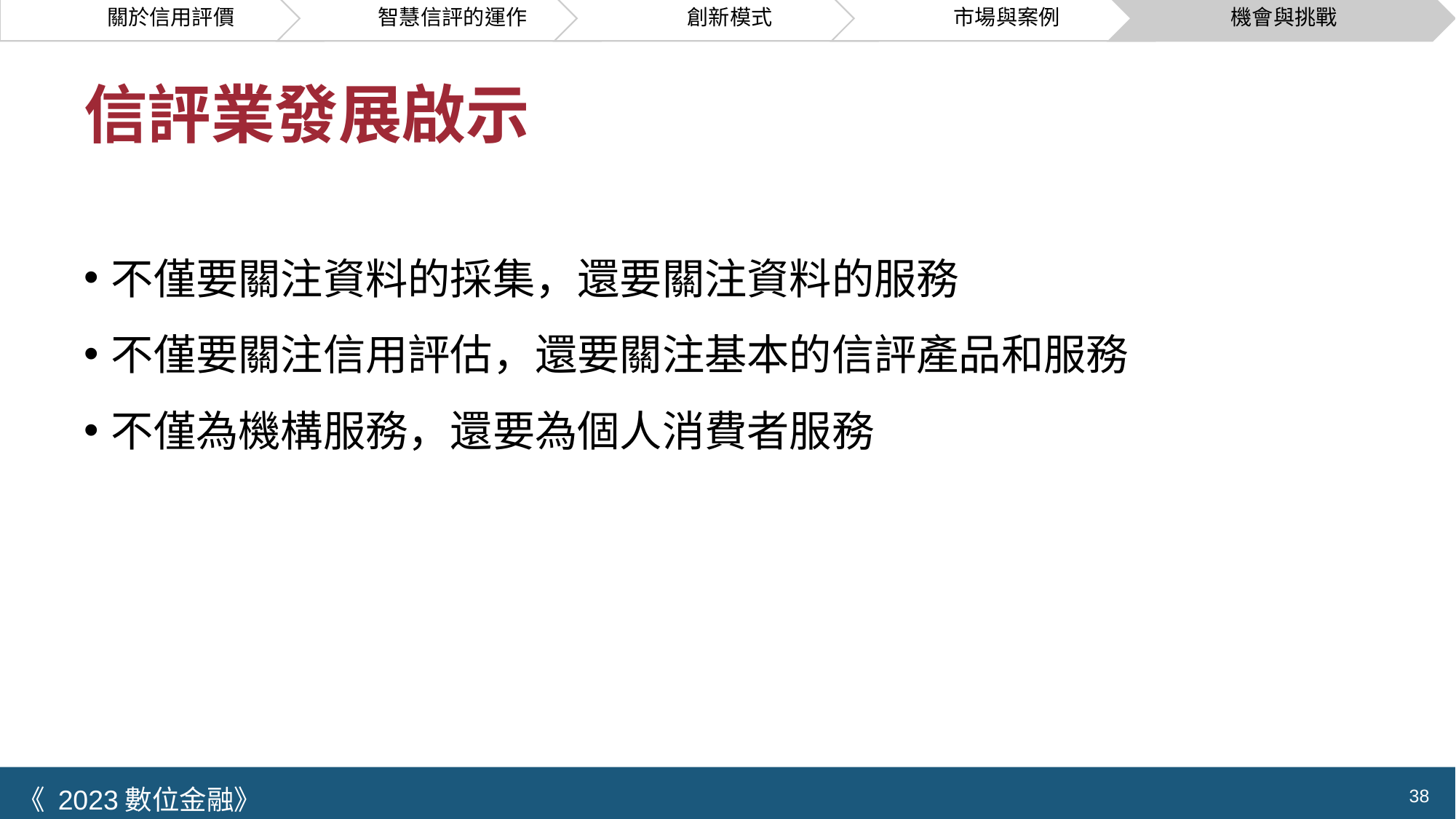

關於信用評價
智慧信評的運作
創新模式
市場與案例
機會與挑戰
# 信評業發展啟示
不僅要關注資料的採集，還要關注資料的服務
不僅要關注信用評估，還要關注基本的信評產品和服務
不僅為機構服務，還要為個人消費者服務

38